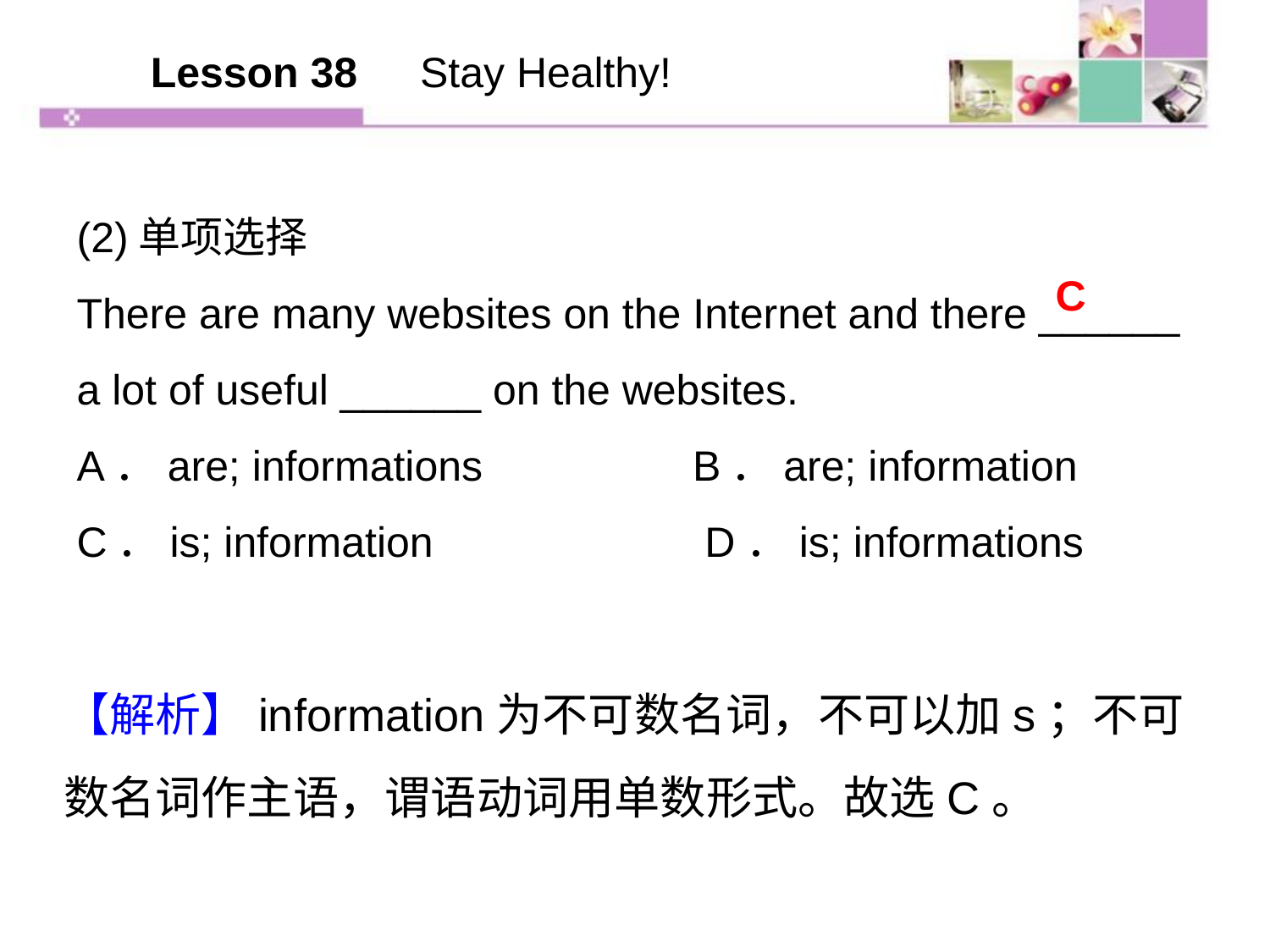

Lesson 38　Stay Healthy!
(2)单项选择
There are many websites on the Internet and there ______
a lot of useful ______ on the websites.
A．are; informations　　           B．are; information
C．is; information                       D．is; informations
C
【解析】information为不可数名词，不可以加­s；不可数名词作主语，谓语动词用单数形式。故选C。